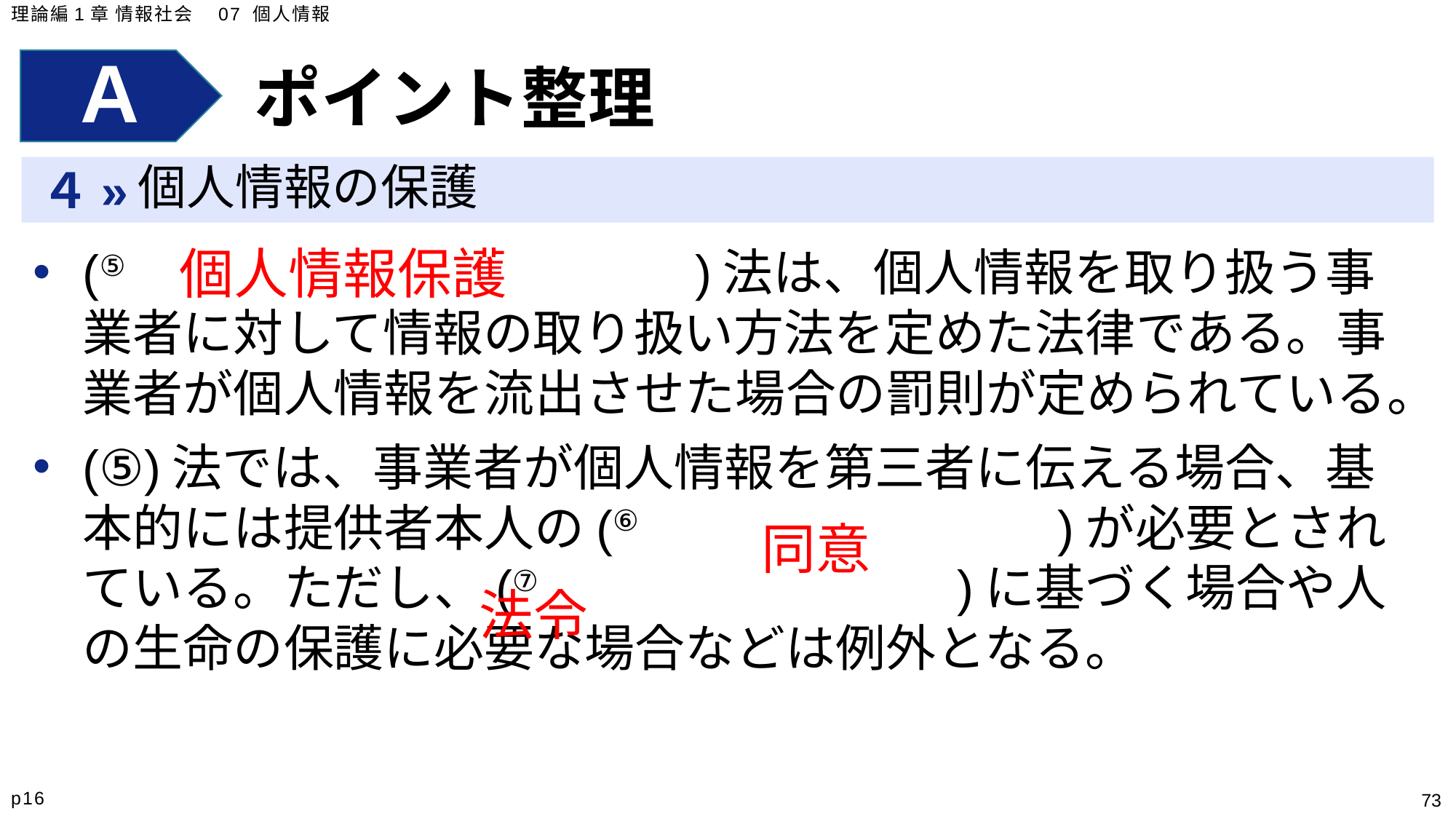

理論編1章 情報社会　07 個人情報
ポイント整理
個人情報の保護
(⑤　　　　　　　　　　　)法は、個人情報を取り扱う事業者に対して情報の取り扱い方法を定めた法律である。事業者が個人情報を流出させた場合の罰則が定められている。
(⑤)法では、事業者が個人情報を第三者に伝える場合、基本的には提供者本人の(⑥　　　　　　　　)が必要とされている。ただし、(⑦　　　　　　　　)に基づく場合や人の生命の保護に必要な場合などは例外となる。

個人情報保護
同意
法令
p16
73